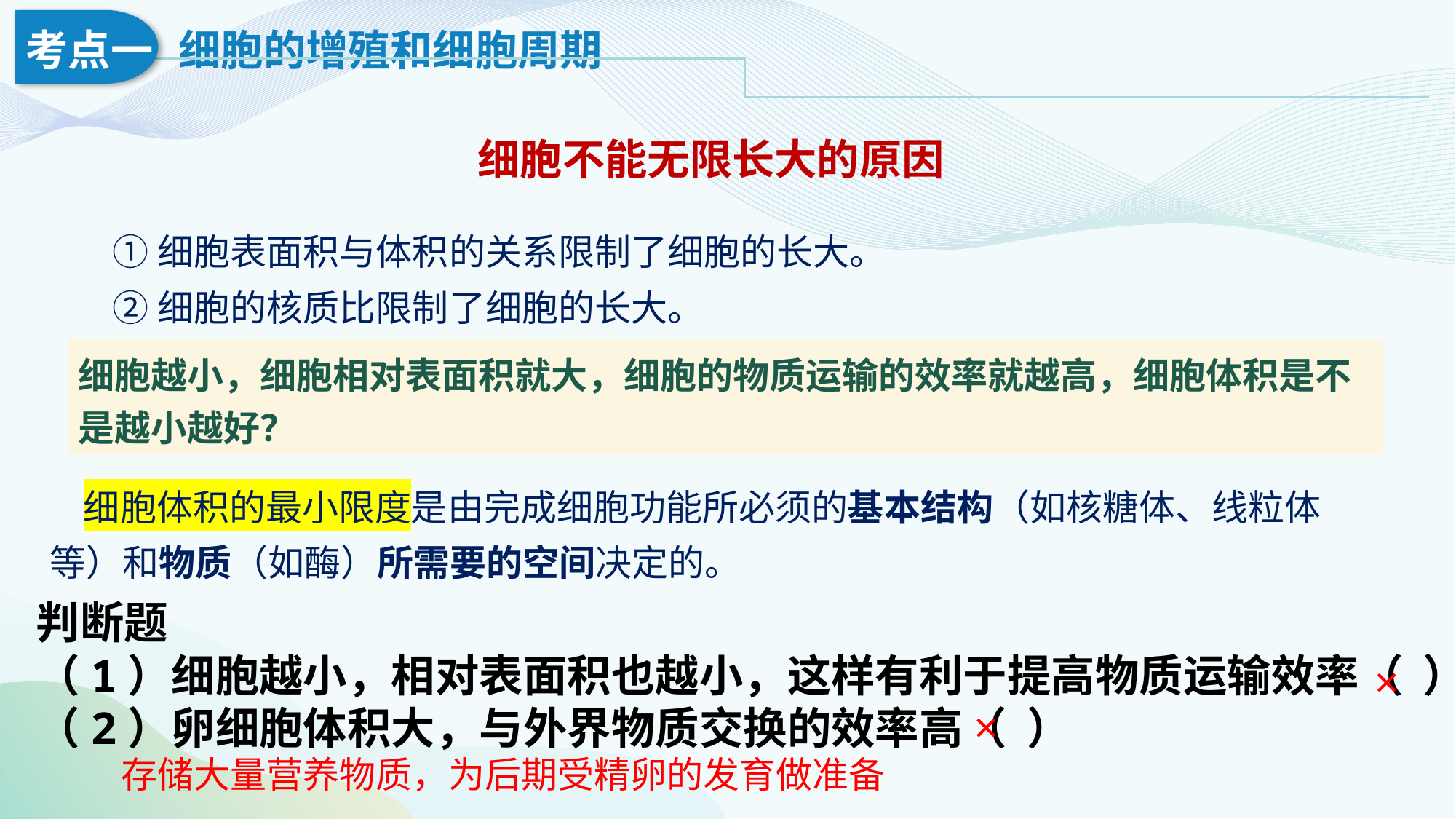

细胞不能无限长大的原因
①细胞表面积与体积的关系限制了细胞的长大。
②细胞的核质比限制了细胞的长大。
细胞越小，细胞相对表面积就大，细胞的物质运输的效率就越高，细胞体积是不是越小越好？
  细胞体积的最小限度是由完成细胞功能所必须的基本结构（如核糖体、线粒体等）和物质（如酶）所需要的空间决定的。
判断题
（1）细胞越小，相对表面积也越小，这样有利于提高物质运输效率（  ）
（2）卵细胞体积大，与外界物质交换的效率高（  ）
×
×
存储大量营养物质，为后期受精卵的发育做准备